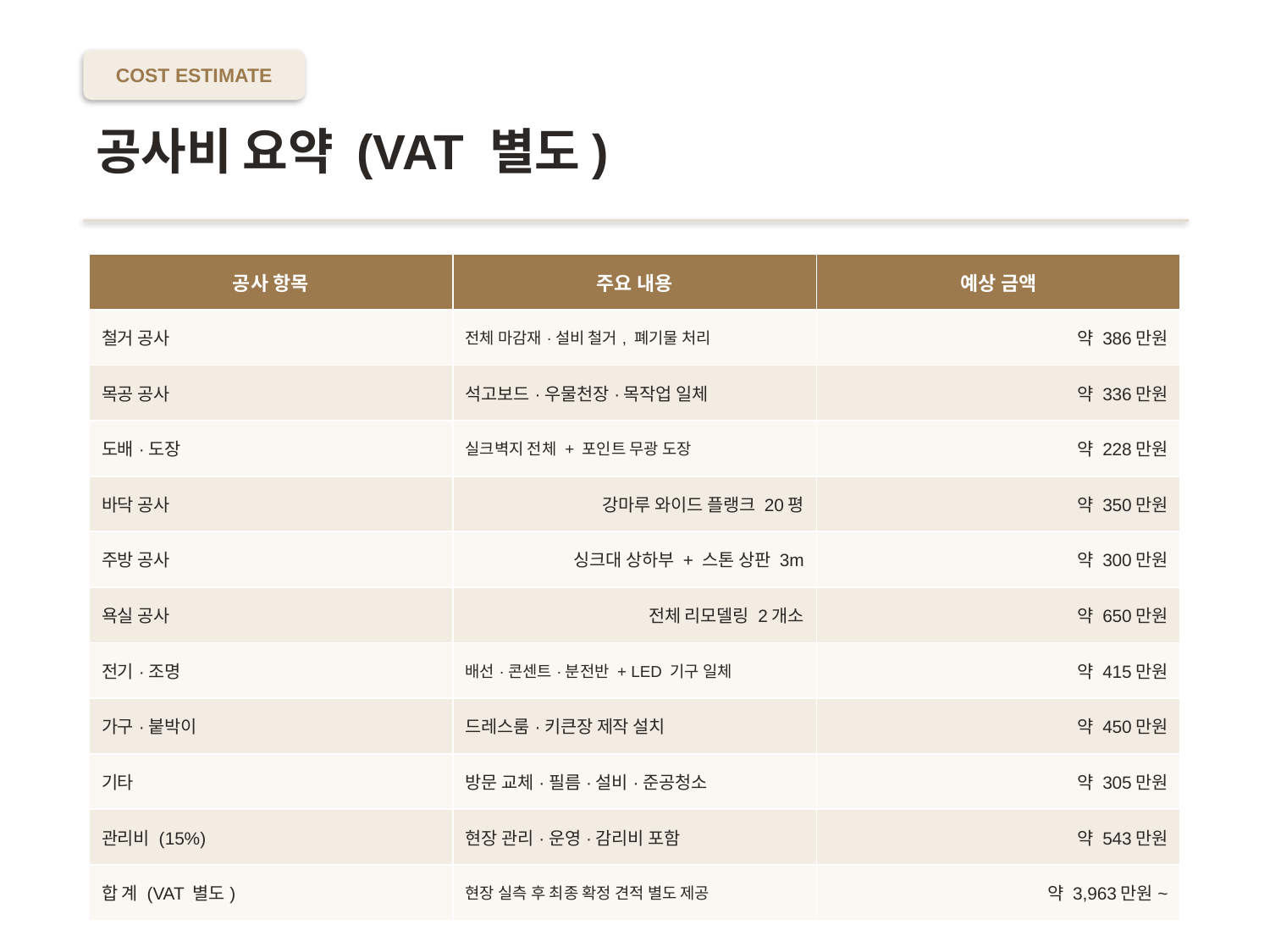

COST ESTIMATE
공사비 요약 (VAT 별도)

| 공사 항목 | 주요 내용 | 예상 금액 |
| --- | --- | --- |
| 철거 공사 | 전체 마감재·설비 철거, 폐기물 처리 | 약 386만원 |
| 목공 공사 | 석고보드·우물천장·목작업 일체 | 약 336만원 |
| 도배·도장 | 실크벽지 전체 + 포인트 무광 도장 | 약 228만원 |
| 바닥 공사 | 강마루 와이드 플랭크 20평 | 약 350만원 |
| 주방 공사 | 싱크대 상하부 + 스톤 상판 3m | 약 300만원 |
| 욕실 공사 | 전체 리모델링 2개소 | 약 650만원 |
| 전기·조명 | 배선·콘센트·분전반 + LED 기구 일체 | 약 415만원 |
| 가구·붙박이 | 드레스룸·키큰장 제작 설치 | 약 450만원 |
| 기타 | 방문 교체·필름·설비·준공청소 | 약 305만원 |
| 관리비 (15%) | 현장 관리·운영·감리비 포함 | 약 543만원 |
| 합 계 (VAT 별도) | 현장 실측 후 최종 확정 견적 별도 제공 | 약 3,963만원~ |